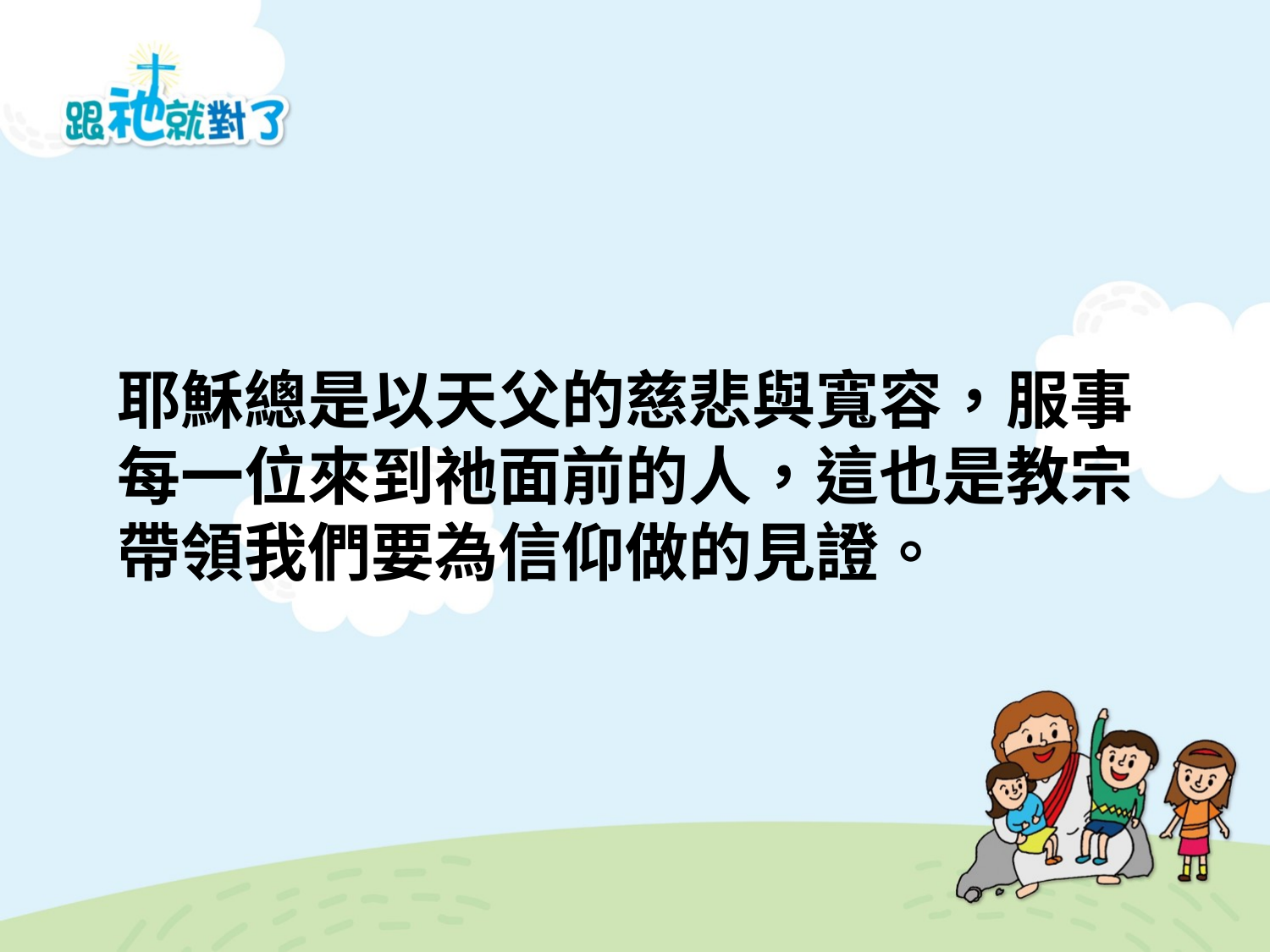

耶穌總是以天父的慈悲與寬容，服事每一位來到祂面前的人，這也是教宗帶領我們要為信仰做的見證。